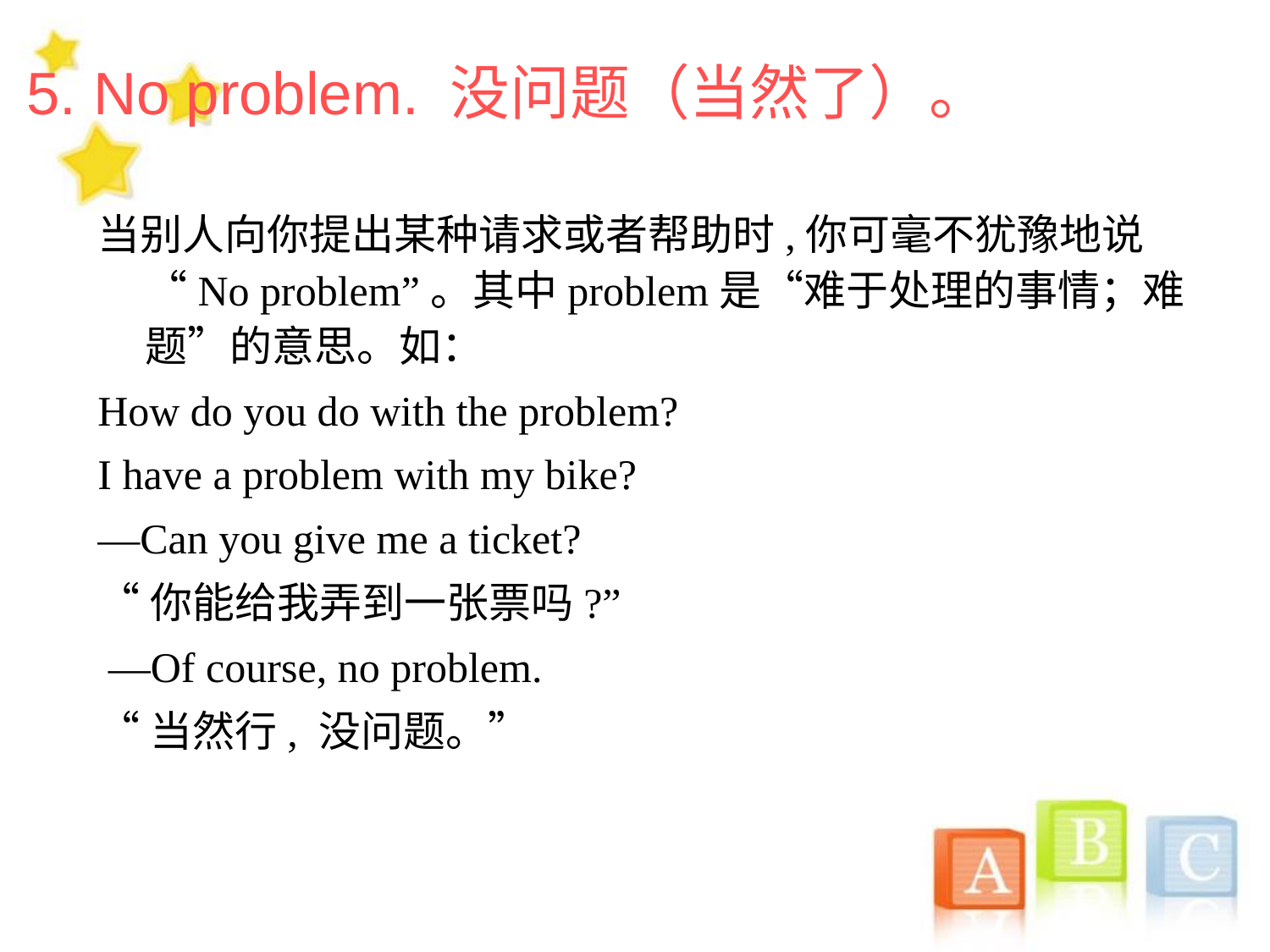

5. No problem. 没问题（当然了）。
当别人向你提出某种请求或者帮助时,你可毫不犹豫地说“No problem”。其中problem是“难于处理的事情；难题”的意思。如：
How do you do with the problem?
I have a problem with my bike?
—Can you give me a ticket?
“你能给我弄到一张票吗?”
 —Of course, no problem.
“当然行, 没问题。”